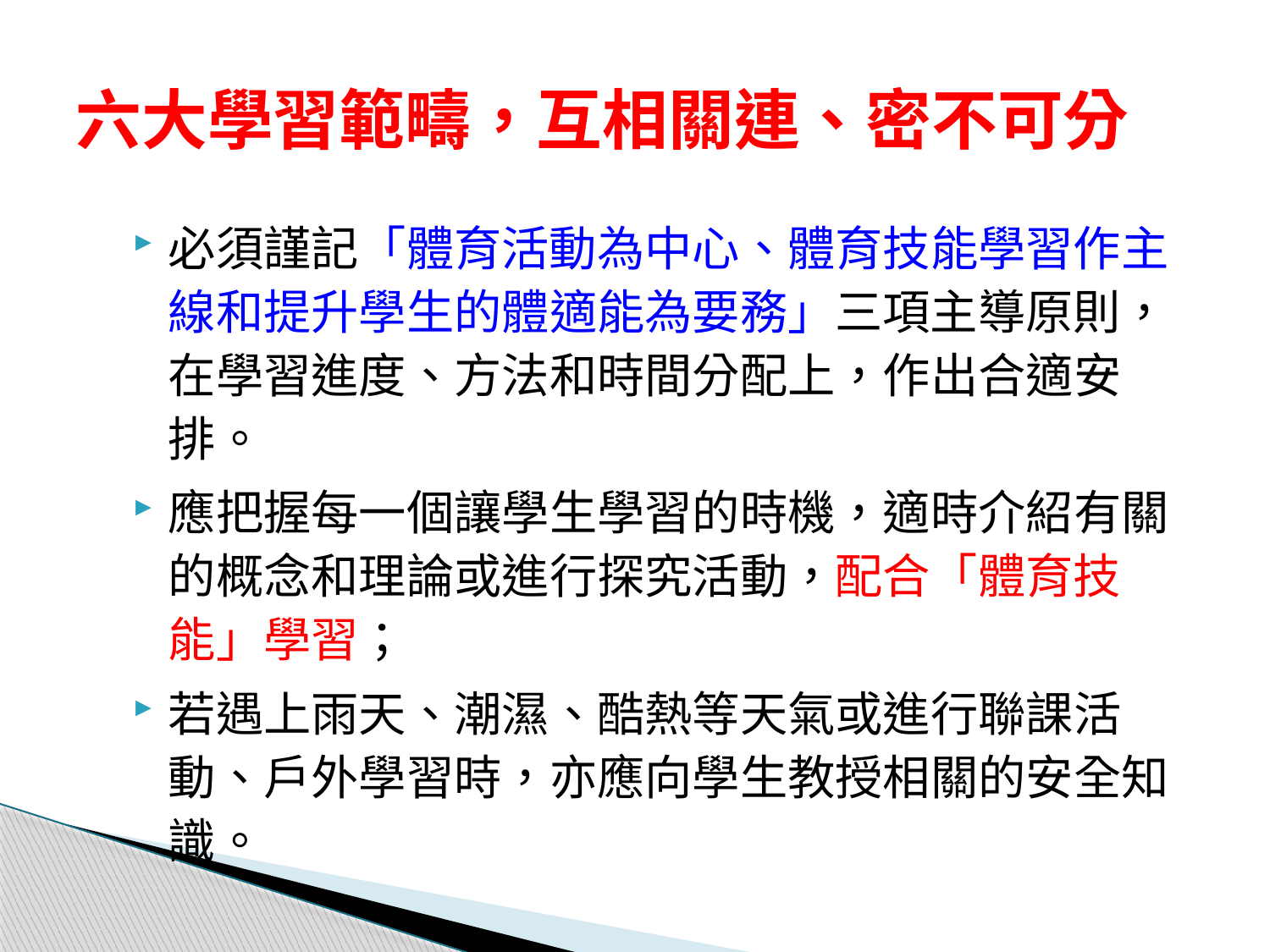

# 六大學習範疇，互相關連、密不可分
必須謹記「體育活動為中心、體育技能學習作主線和提升學生的體適能為要務」三項主導原則，在學習進度、方法和時間分配上，作出合適安排。
應把握每一個讓學生學習的時機，適時介紹有關的概念和理論或進行探究活動，配合「體育技能」學習；
若遇上雨天、潮濕、酷熱等天氣或進行聯課活動、戶外學習時，亦應向學生教授相關的安全知識。